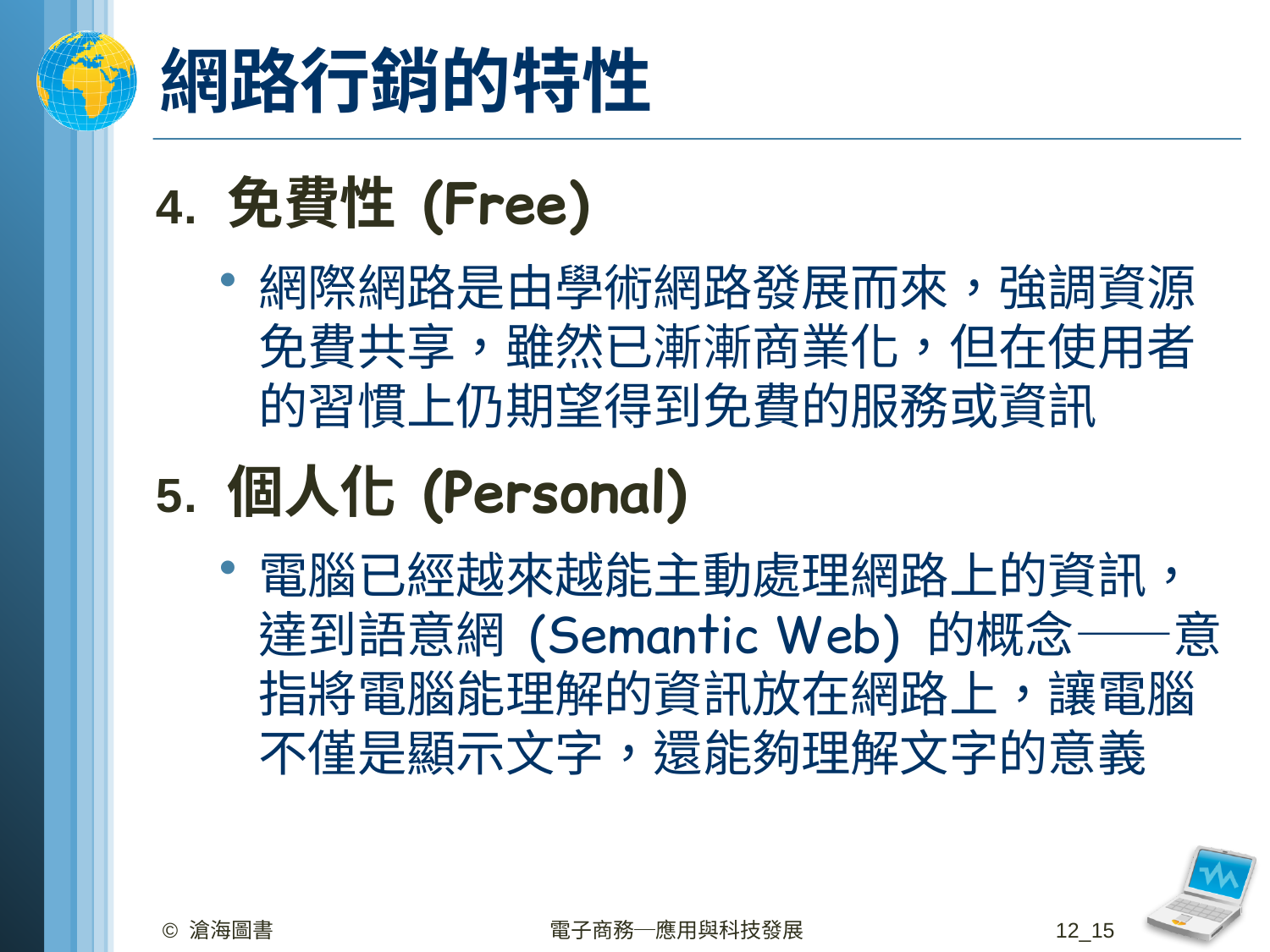

# 網路行銷的特性
免費性 (Free)
網際網路是由學術網路發展而來，強調資源免費共享，雖然已漸漸商業化，但在使用者的習慣上仍期望得到免費的服務或資訊
個人化 (Personal)
電腦已經越來越能主動處理網路上的資訊，達到語意網 (Semantic Web) 的概念——意指將電腦能理解的資訊放在網路上，讓電腦不僅是顯示文字，還能夠理解文字的意義
© 滄海圖書
電子商務─應用與科技發展
12_15